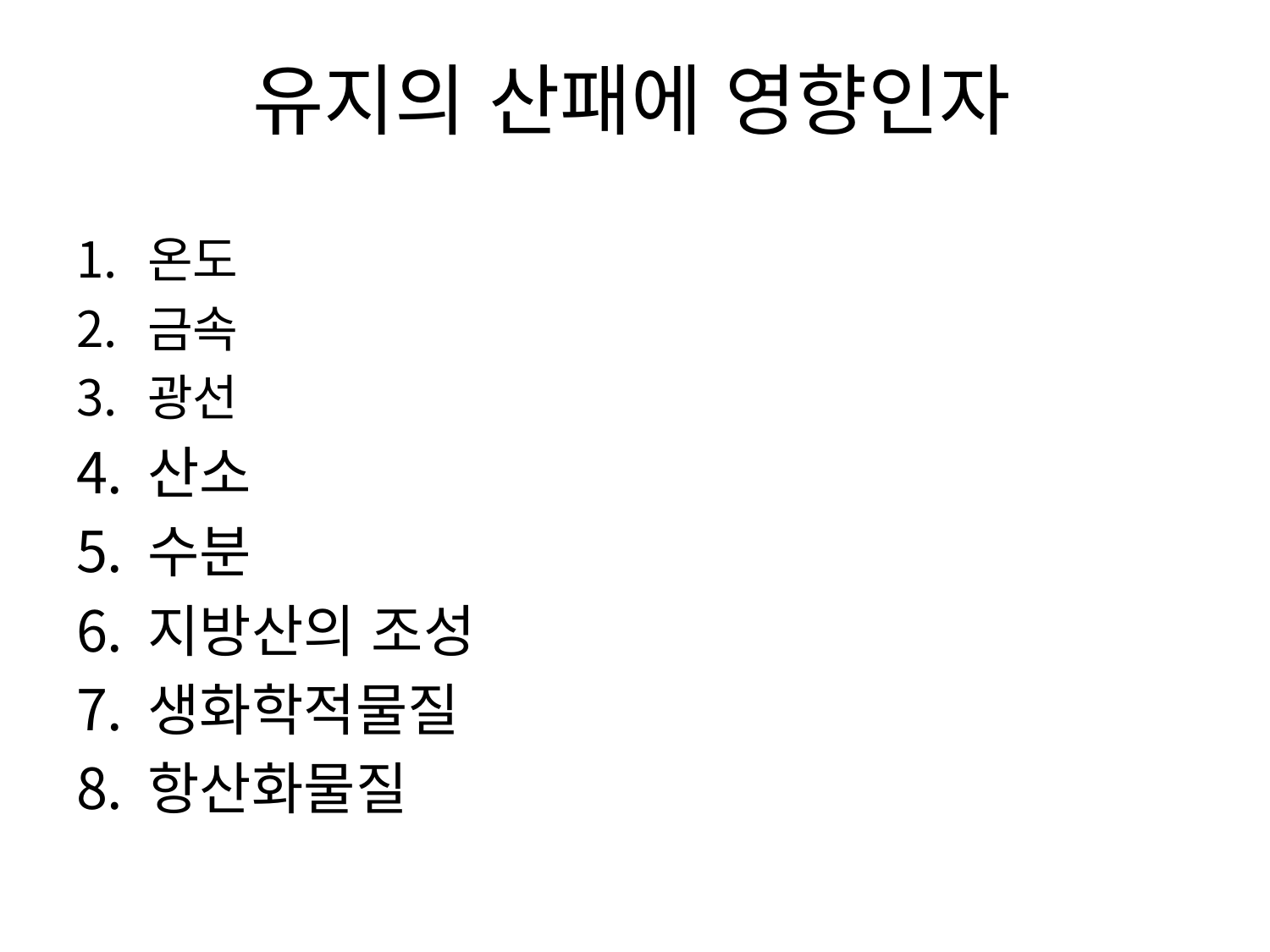

# 유지의 산패에 영향인자
온도
금속
광선
산소
수분
지방산의 조성
생화학적물질
항산화물질